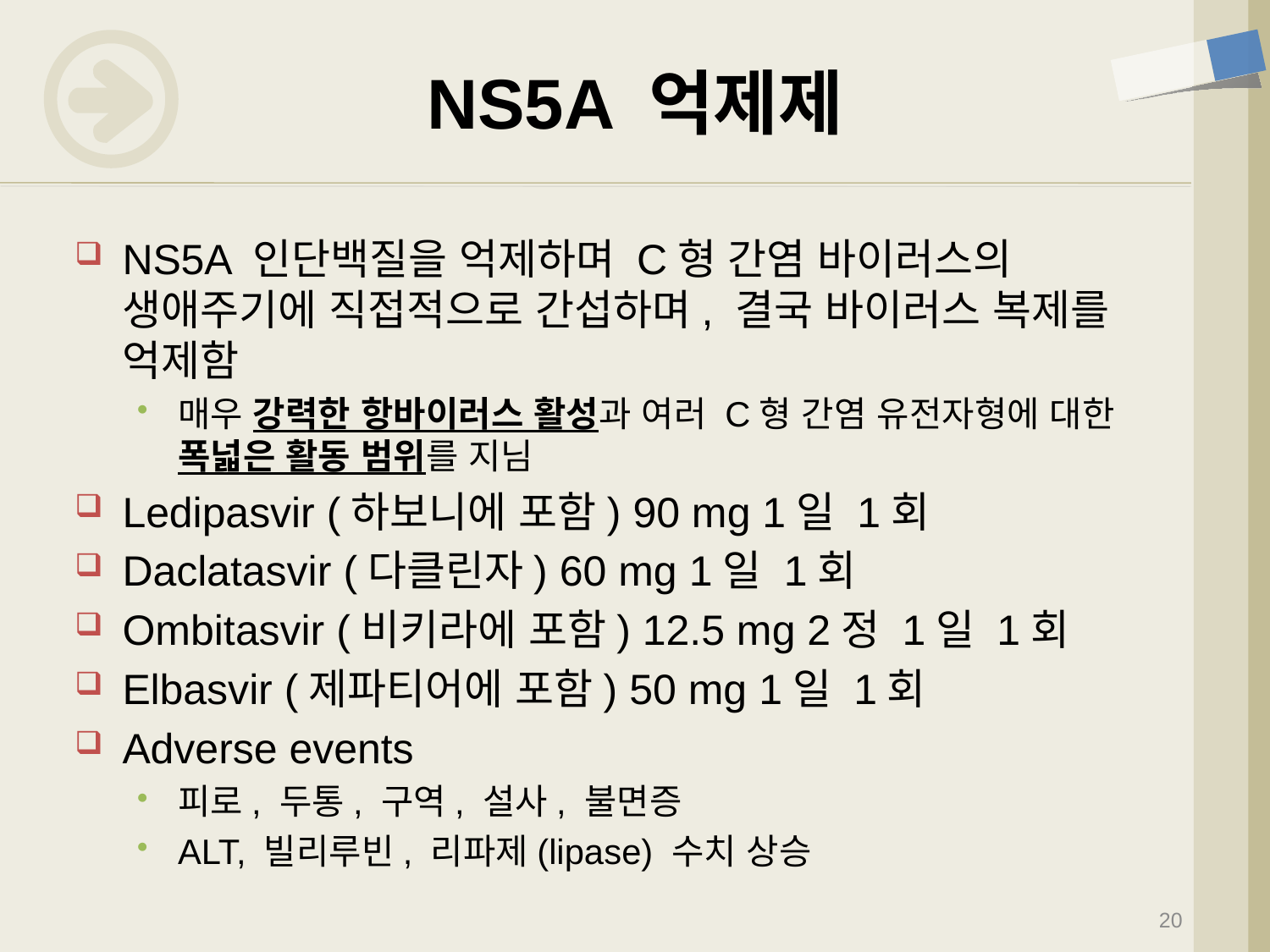

# NS5A 억제제
NS5A 인단백질을 억제하며 C형 간염 바이러스의 생애주기에 직접적으로 간섭하며, 결국 바이러스 복제를 억제함
매우 강력한 항바이러스 활성과 여러 C형 간염 유전자형에 대한    폭넓은 활동 범위를 지님
Ledipasvir (하보니에 포함) 90 mg 1일 1회
Daclatasvir (다클린자) 60 mg 1일 1회
Ombitasvir (비키라에 포함) 12.5 mg 2정 1일 1회
Elbasvir (제파티어에 포함) 50 mg 1일 1회
Adverse events
피로, 두통, 구역, 설사, 불면증
ALT, 빌리루빈, 리파제(lipase) 수치 상승
20